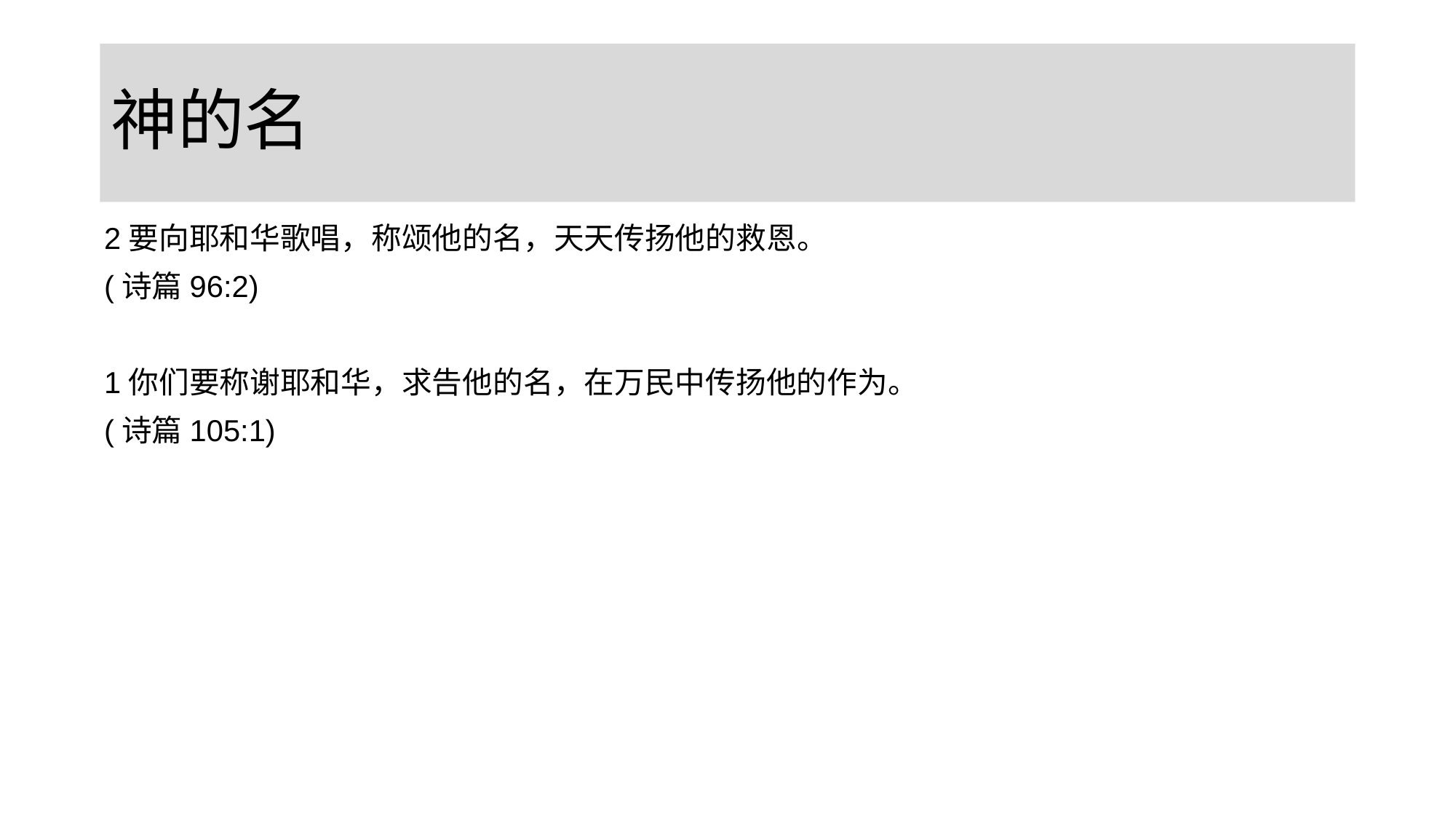

# 神的名
2要向耶和华歌唱，称颂他的名，天天传扬他的救恩。
(诗篇96:2)

1你们要称谢耶和华，求告他的名，在万民中传扬他的作为。
(诗篇105:1)